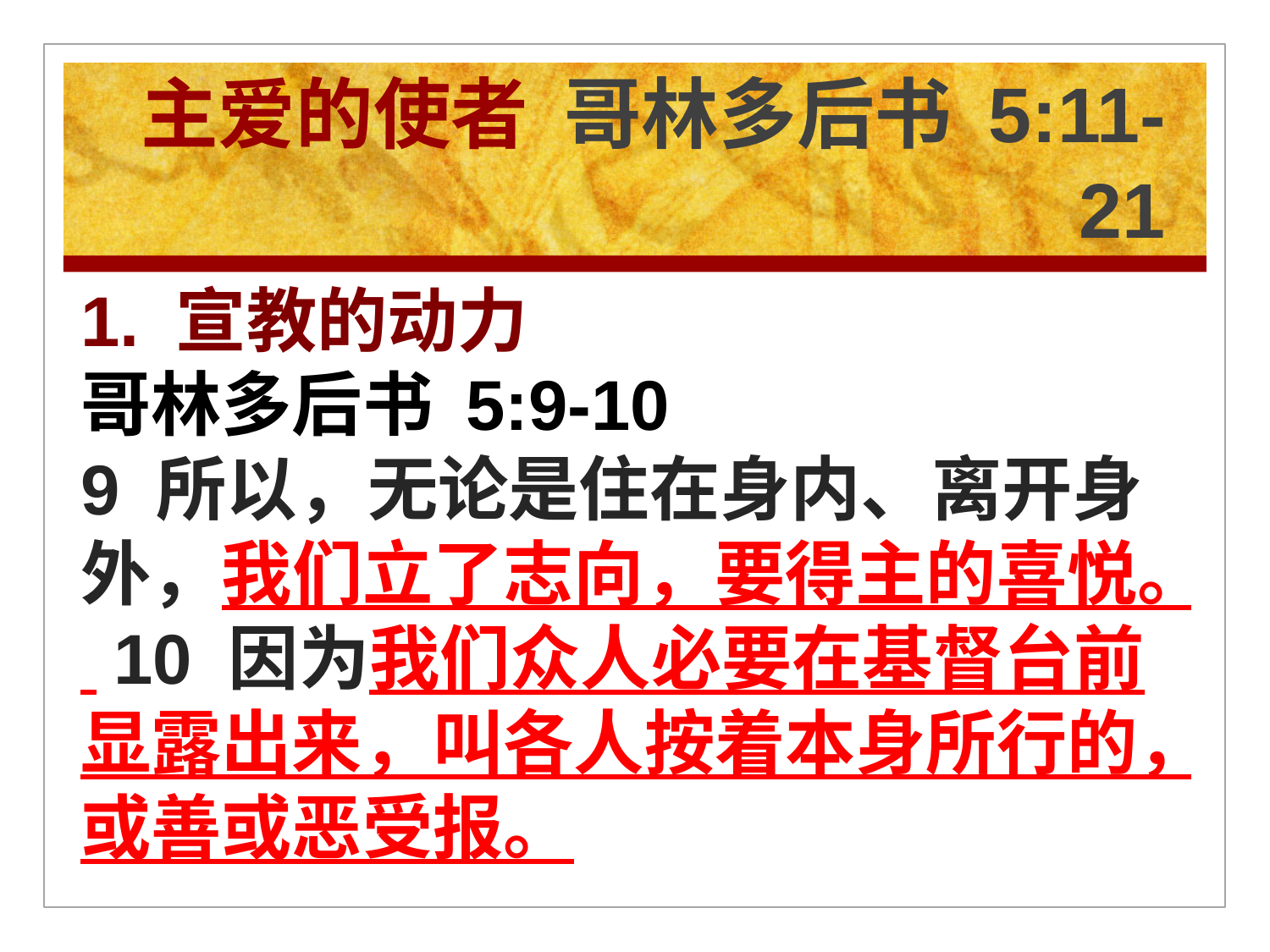

# 主爱的使者  哥林多后书 5:11-21
1. 宣教的动力
哥林多后书 5:9-10
9 所以，无论是住在身内、离开身外，我们立了志向，要得主的喜悦。 10 因为我们众人必要在基督台前显露出来，叫各人按着本身所行的，或善或恶受报。